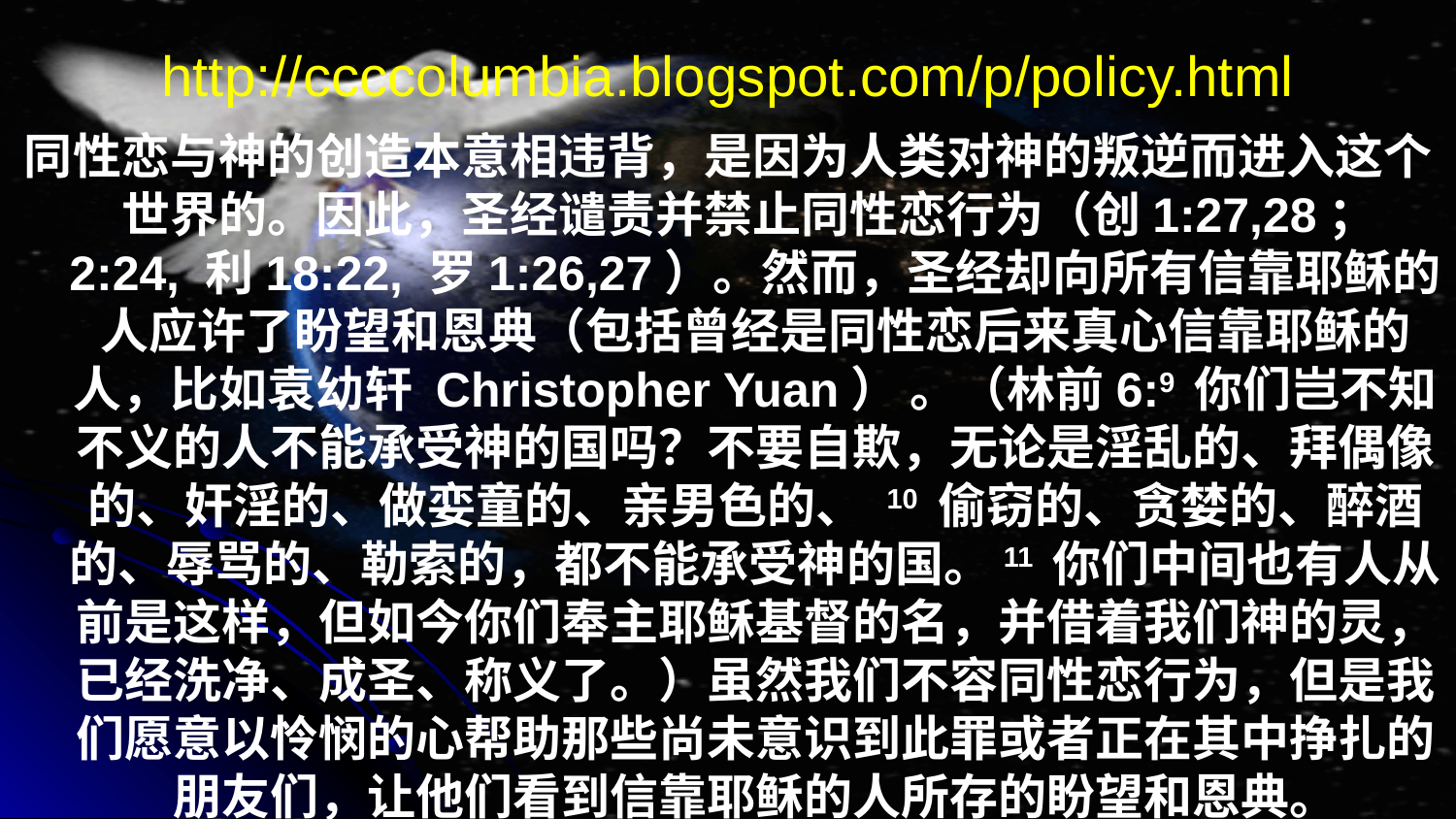

# http://ccccolumbia.blogspot.com/p/policy.html
同性恋与神的创造本意相违背，是因为人类对神的叛逆而进入这个世界的。因此，圣经谴责并禁止同性恋行为（创1:27,28；2:24, 利18:22, 罗1:26,27）。然而，圣经却向所有信靠耶稣的人应许了盼望和恩典（包括曾经是同性恋后来真心信靠耶稣的人，比如袁幼轩 Christopher Yuan） 。（林前6:9 你们岂不知不义的人不能承受神的国吗？不要自欺，无论是淫乱的、拜偶像的、奸淫的、做娈童的、亲男色的、 10 偷窃的、贪婪的、醉酒的、辱骂的、勒索的，都不能承受神的国。11 你们中间也有人从前是这样，但如今你们奉主耶稣基督的名，并借着我们神的灵，已经洗净、成圣、称义了。）虽然我们不容同性恋行为，但是我们愿意以怜悯的心帮助那些尚未意识到此罪或者正在其中挣扎的朋友们，让他们看到信靠耶稣的人所存的盼望和恩典。